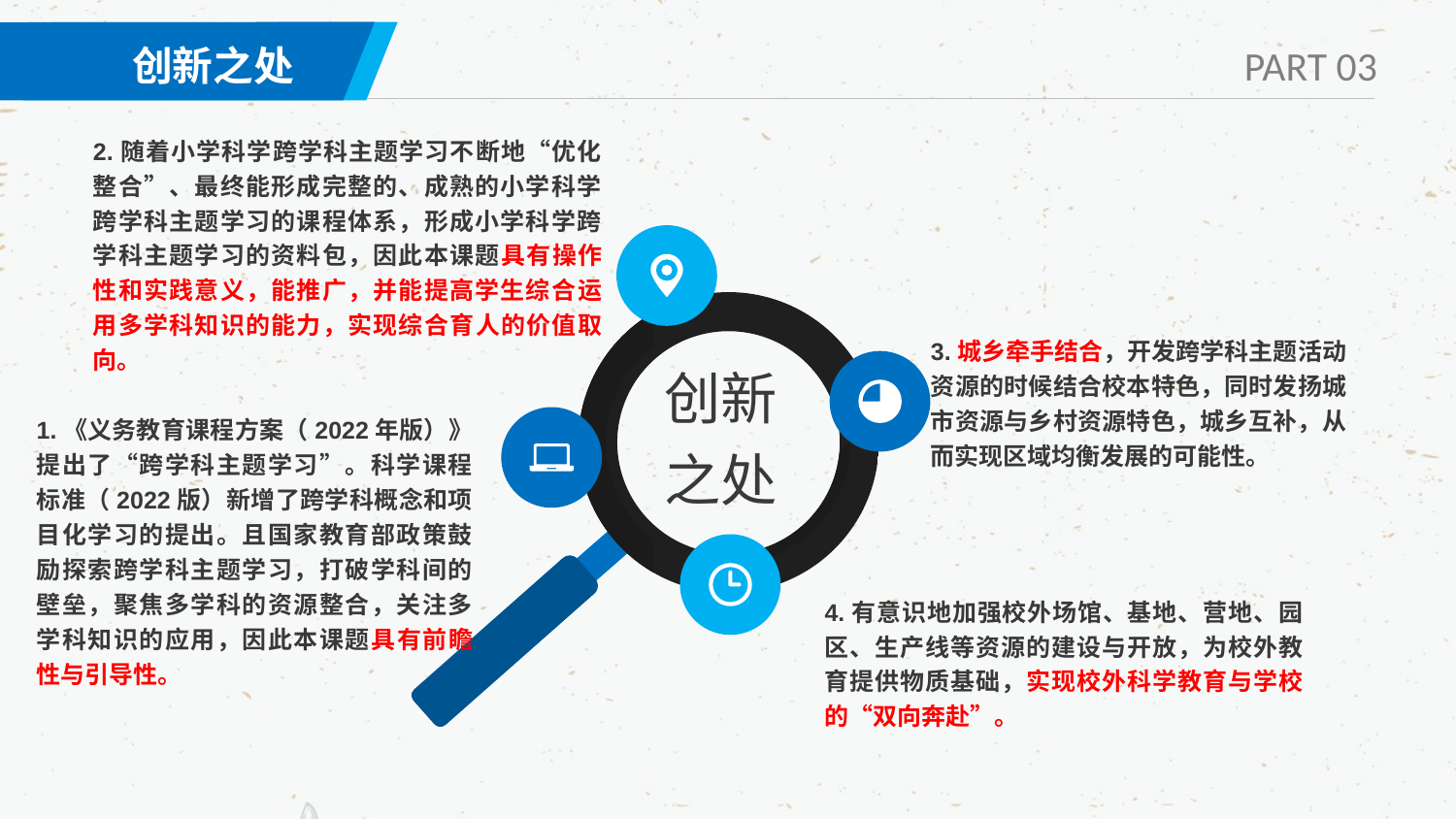

创新之处
2.随着小学科学跨学科主题学习不断地“优化整合”、最终能形成完整的、成熟的小学科学跨学科主题学习的课程体系，形成小学科学跨学科主题学习的资料包，因此本课题具有操作性和实践意义，能推广，并能提高学生综合运用多学科知识的能力，实现综合育人的价值取向。

3.城乡牵手结合，开发跨学科主题活动资源的时候结合校本特色，同时发扬城市资源与乡村资源特色，城乡互补，从而实现区域均衡发展的可能性。
创新之处

1.《义务教育课程方案（2022年版）》提出了“跨学科主题学习”。科学课程标准（2022版）新增了跨学科概念和项目化学习的提出。且国家教育部政策鼓励探索跨学科主题学习，打破学科间的壁垒，聚焦多学科的资源整合，关注多学科知识的应用，因此本课题具有前瞻性与引导性。

4.有意识地加强校外场馆、基地、营地、园区、生产线等资源的建设与开放，为校外教育提供物质基础，实现校外科学教育与学校的“双向奔赴”。